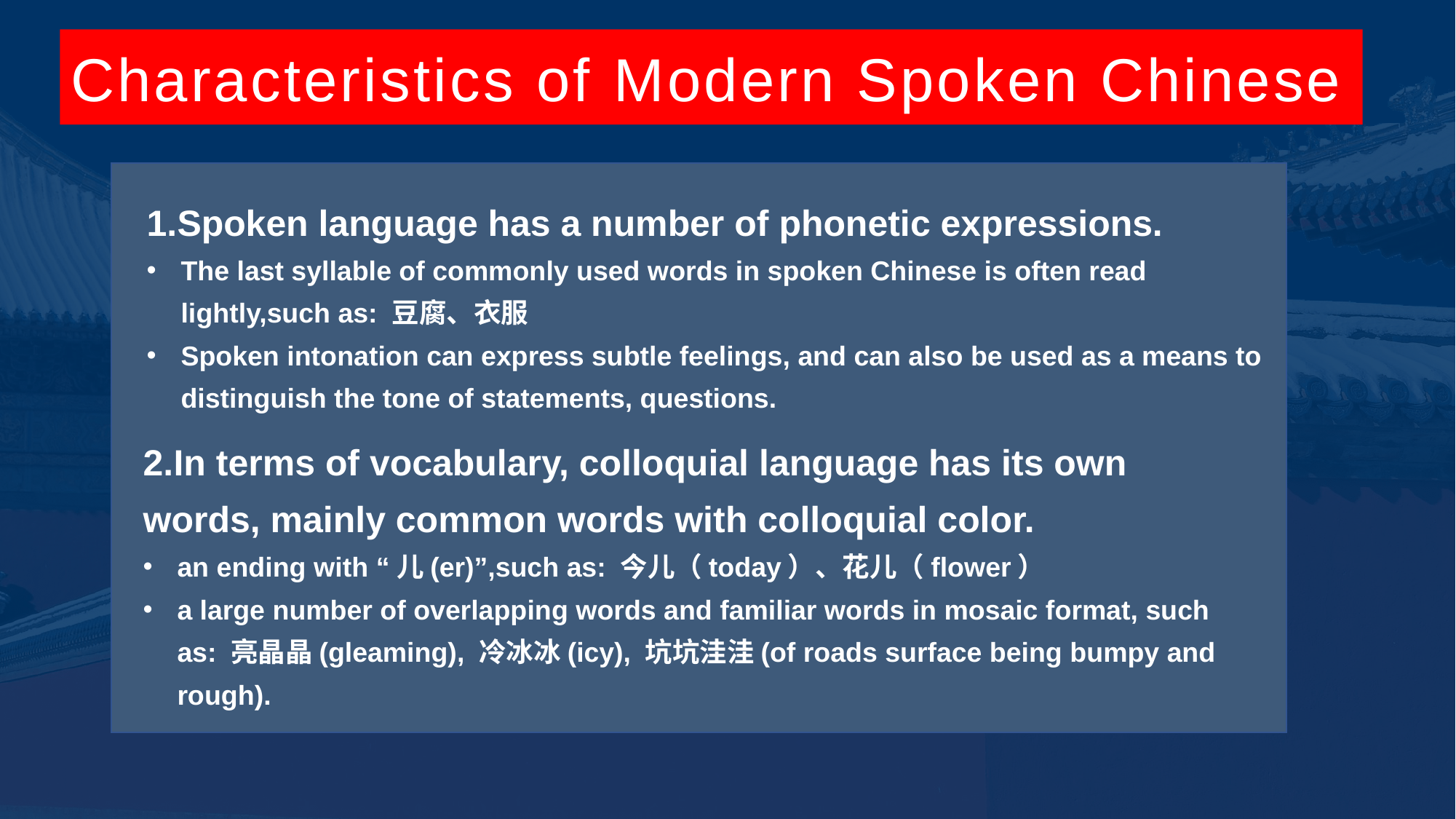

Characteristics of Modern Spoken Chinese

1.Spoken language has a number of phonetic expressions.
The last syllable of commonly used words in spoken Chinese is often read lightly,such as: 豆腐、衣服
Spoken intonation can express subtle feelings, and can also be used as a means to distinguish the tone of statements, questions.
2.In terms of vocabulary, colloquial language has its own words, mainly common words with colloquial color.
an ending with “儿(er)”,such as: 今儿（today）、花儿（flower）
a large number of overlapping words and familiar words in mosaic format, such as: 亮晶晶(gleaming), 冷冰冰(icy), 坑坑洼洼(of roads surface being bumpy and rough).